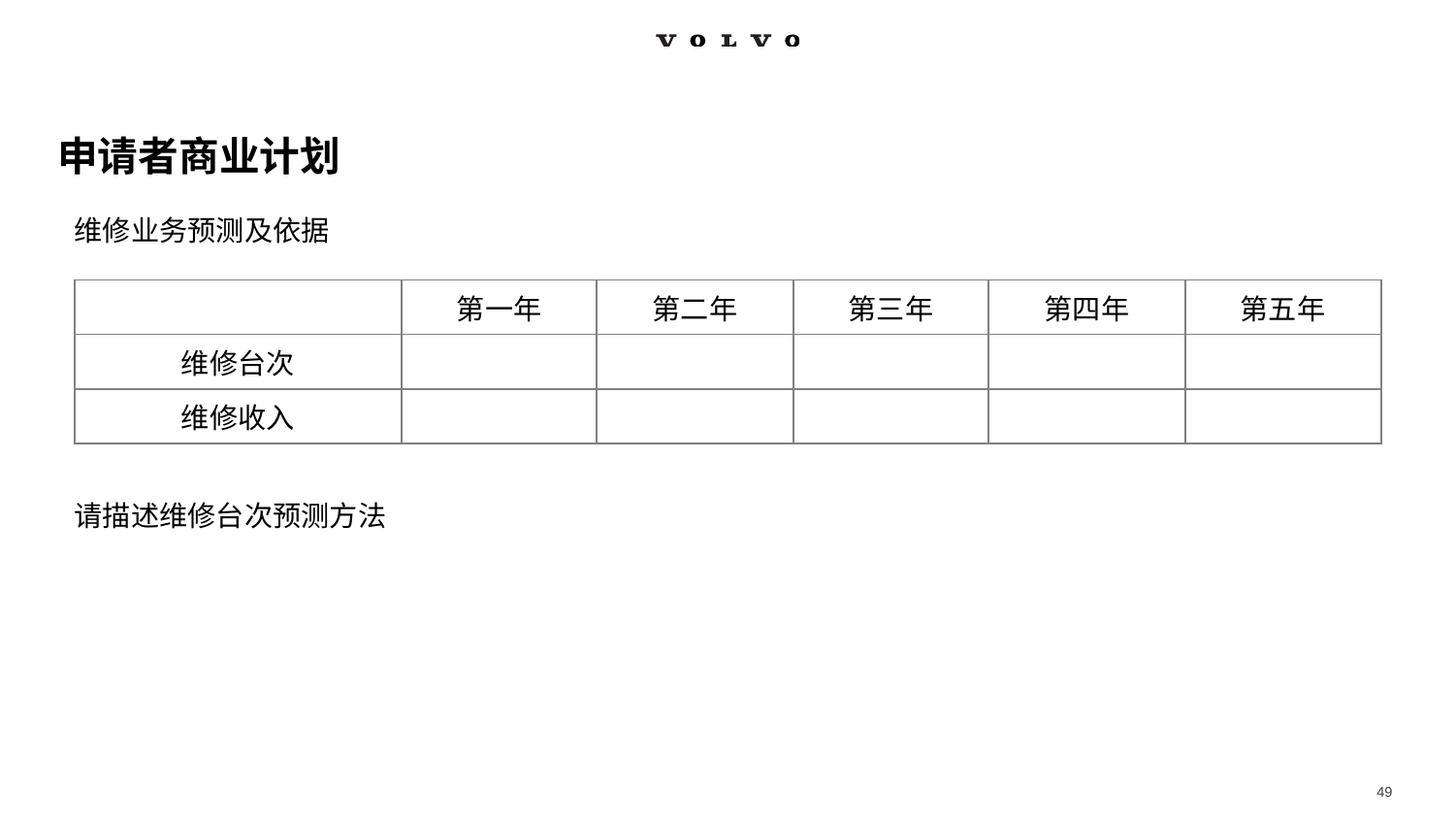

# 申请者商业计划
维修业务预测及依据

请描述维修台次预测方法
|  | 第一年 | 第二年 | 第三年 | 第四年 | 第五年 |
| --- | --- | --- | --- | --- | --- |
| 维修台次 |  |  |  |  |  |
| 维修收入 |  |  |  |  |  |
49